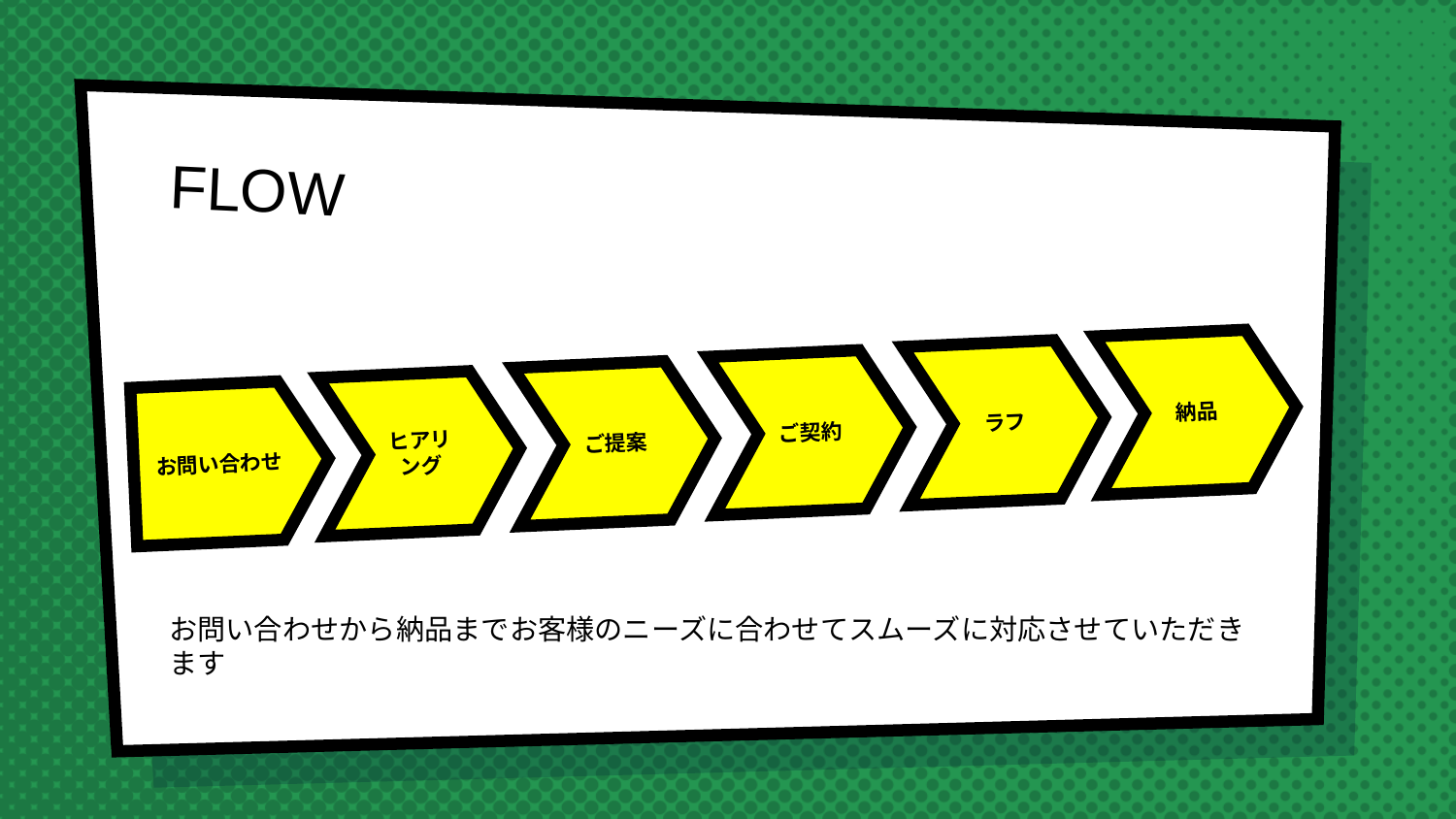

# FLOW
納品
ラフ
ご契約
ご提案
ヒアリング
お問い合わせ
お問い合わせから納品までお客様のニーズに合わせてスムーズに対応させていただきます